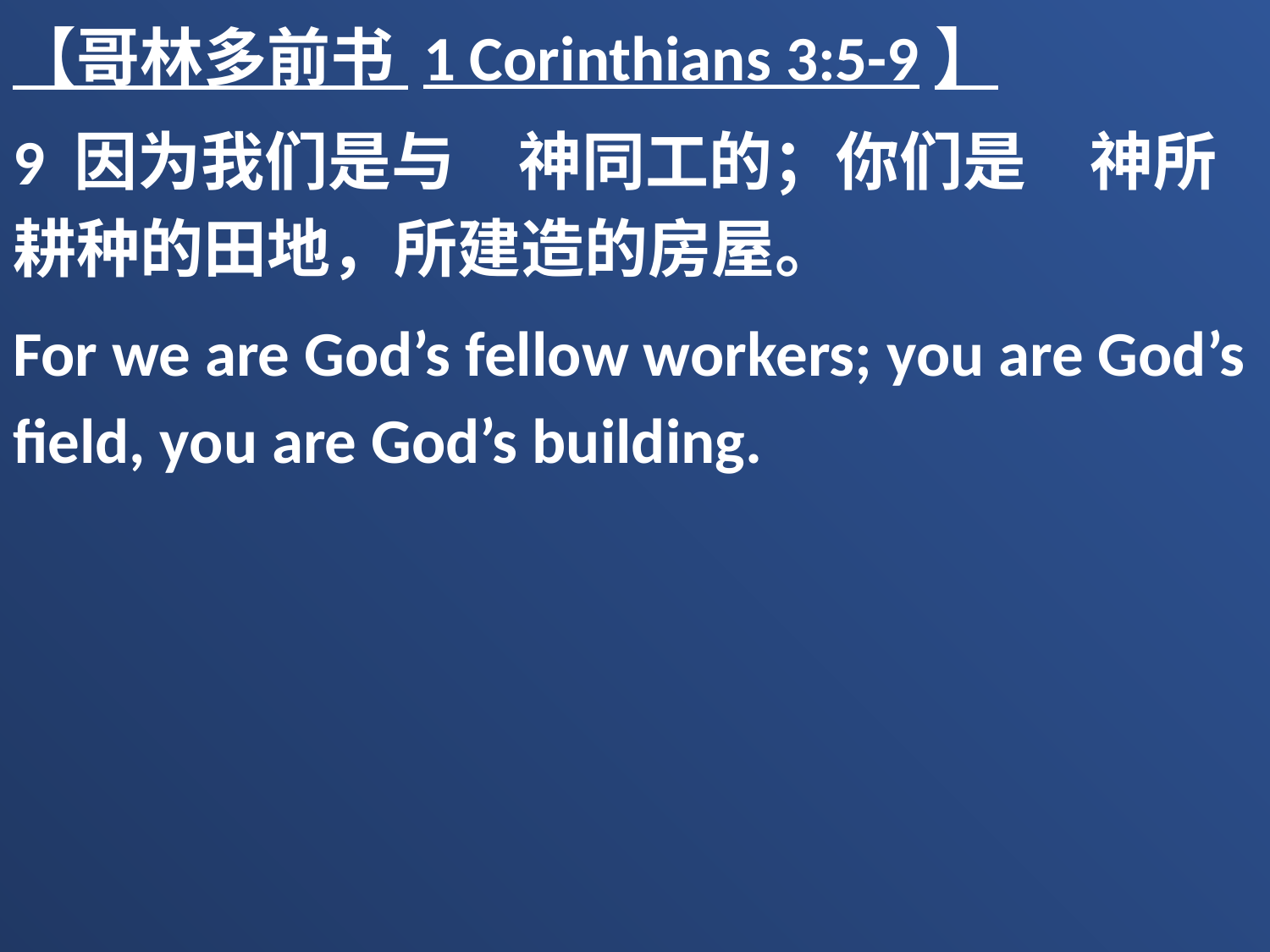

【哥林多前书 1 Corinthians 3:5-9】
9 因为我们是与　神同工的；你们是　神所耕种的田地，所建造的房屋。
For we are God’s fellow workers; you are God’s field, you are God’s building.